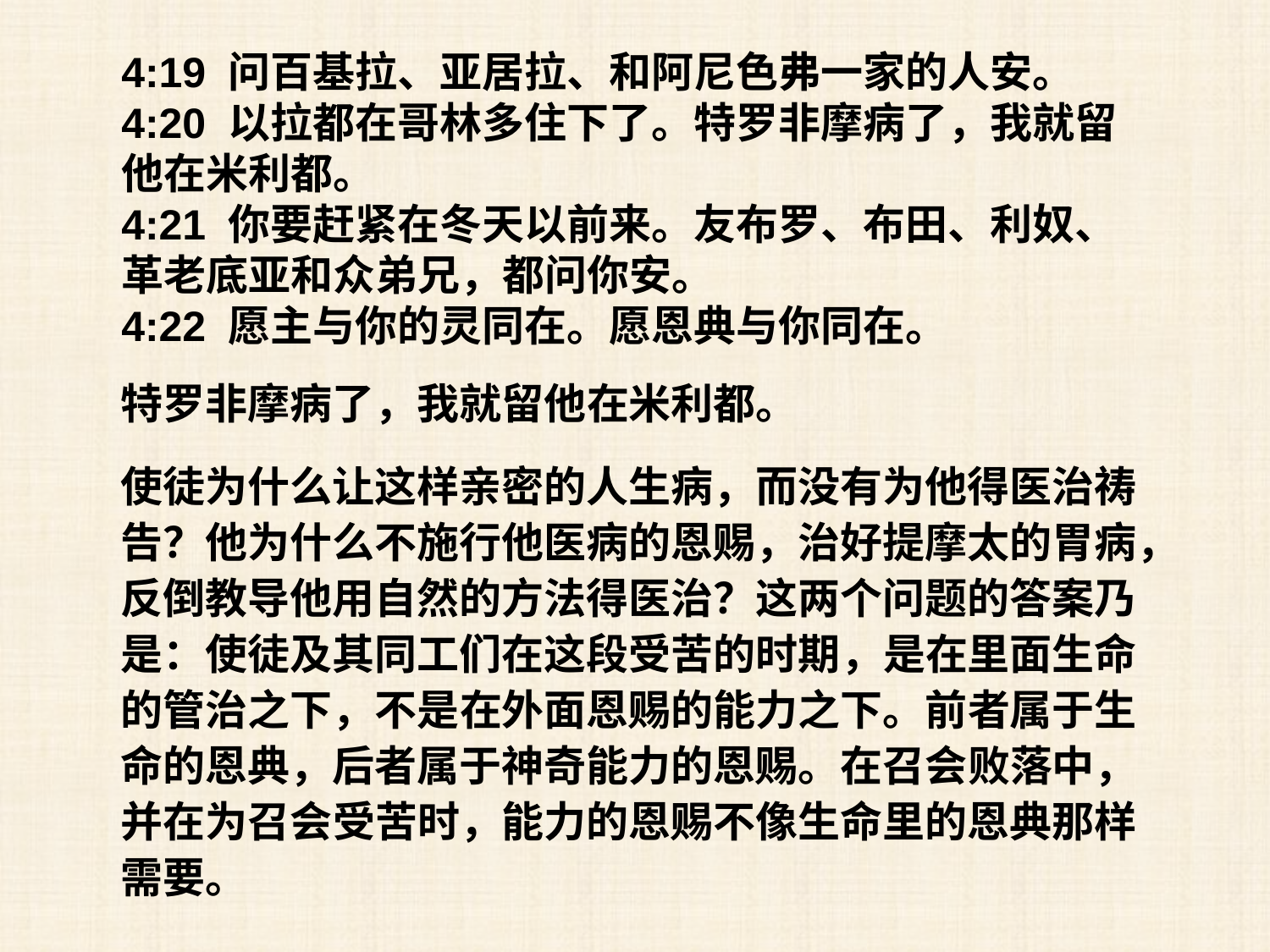

4:19 问百基拉、亚居拉、和阿尼色弗一家的人安。
4:20 以拉都在哥林多住下了。特罗非摩病了，我就留他在米利都。
4:21 你要赶紧在冬天以前来。友布罗、布田、利奴、革老底亚和众弟兄，都问你安。
4:22 愿主与你的灵同在。愿恩典与你同在。
特罗非摩病了，我就留他在米利都。
使徒为什么让这样亲密的人生病，而没有为他得医治祷告？他为什么不施行他医病的恩赐，治好提摩太的胃病，反倒教导他用自然的方法得医治？这两个问题的答案乃是：使徒及其同工们在这段受苦的时期，是在里面生命的管治之下，不是在外面恩赐的能力之下。前者属于生命的恩典，后者属于神奇能力的恩赐。在召会败落中，并在为召会受苦时，能力的恩赐不像生命里的恩典那样需要。